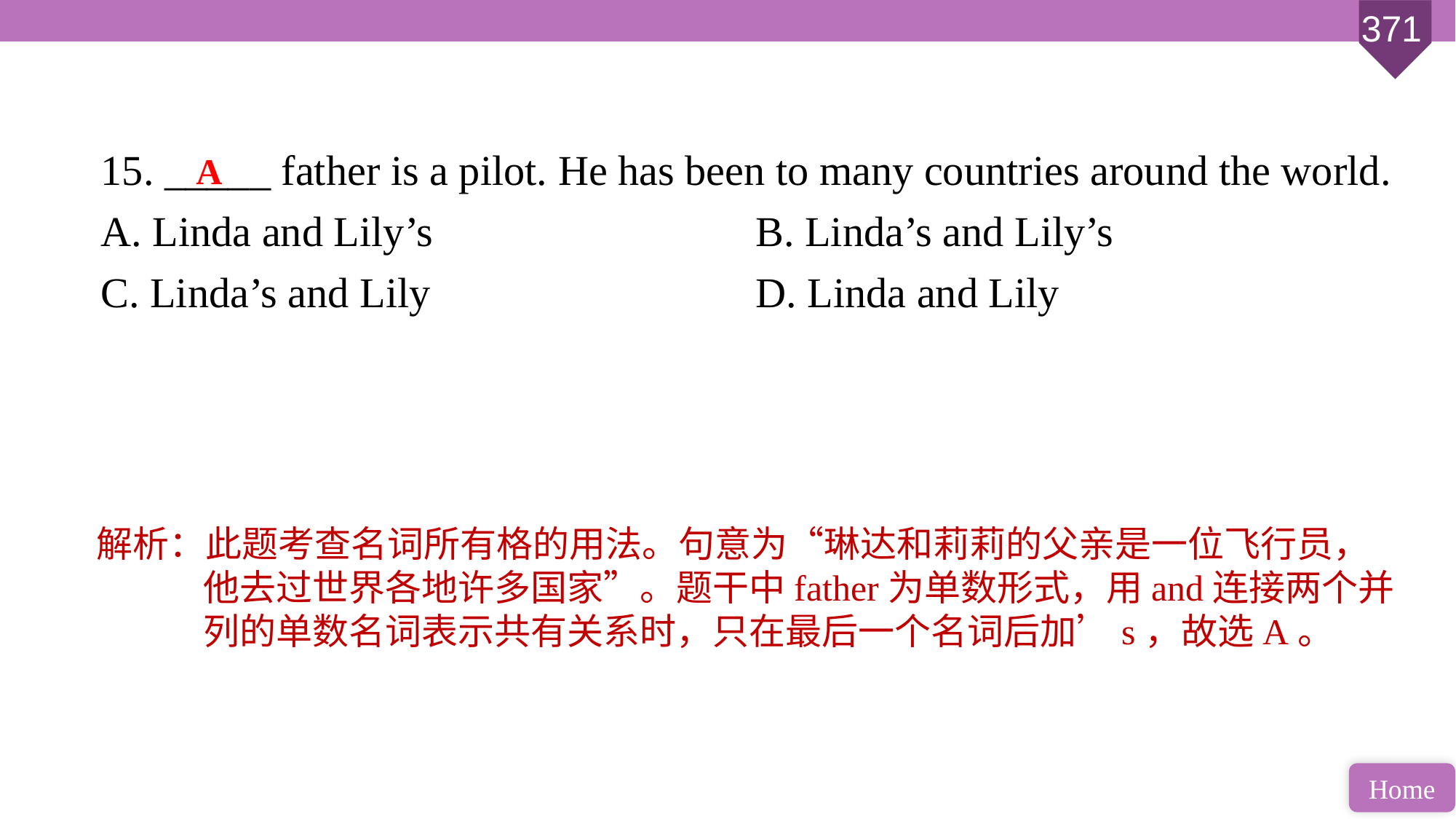

15. _____ father is a pilot. He has been to many countries around the world.
A. Linda and Lily’s 			B. Linda’s and Lily’s
C. Linda’s and Lily 			D. Linda and Lily
A
解析：此题考查名词所有格的用法。句意为“琳达和莉莉的父亲是一位飞行员，他去过世界各地许多国家”。题干中father为单数形式，用and连接两个并列的单数名词表示共有关系时，只在最后一个名词后加’s，故选A。